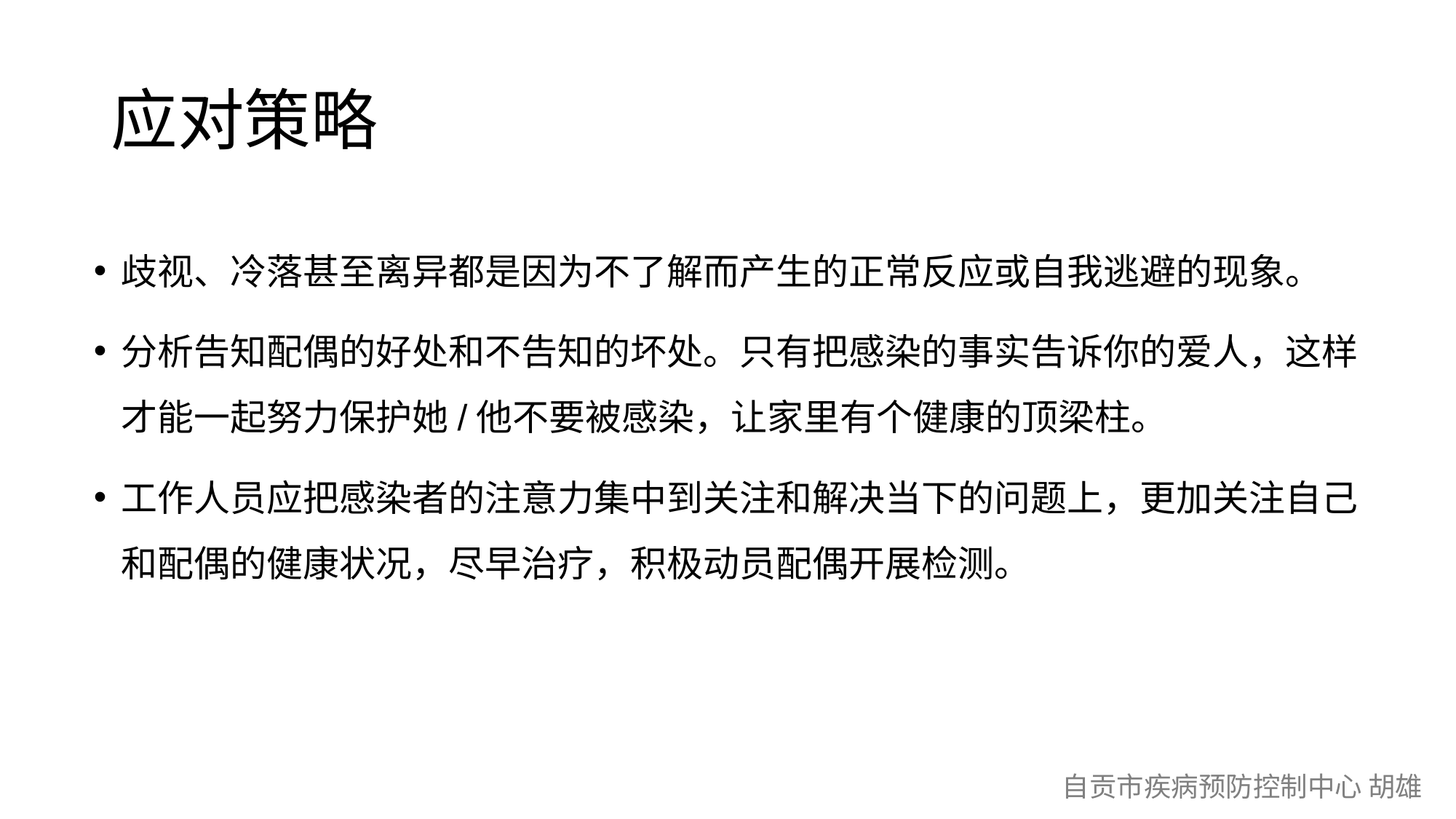

# 应对策略
歧视、冷落甚至离异都是因为不了解而产生的正常反应或自我逃避的现象。
分析告知配偶的好处和不告知的坏处。只有把感染的事实告诉你的爱人，这样才能一起努力保护她/他不要被感染，让家里有个健康的顶梁柱。
工作人员应把感染者的注意力集中到关注和解决当下的问题上，更加关注自己和配偶的健康状况，尽早治疗，积极动员配偶开展检测。
20